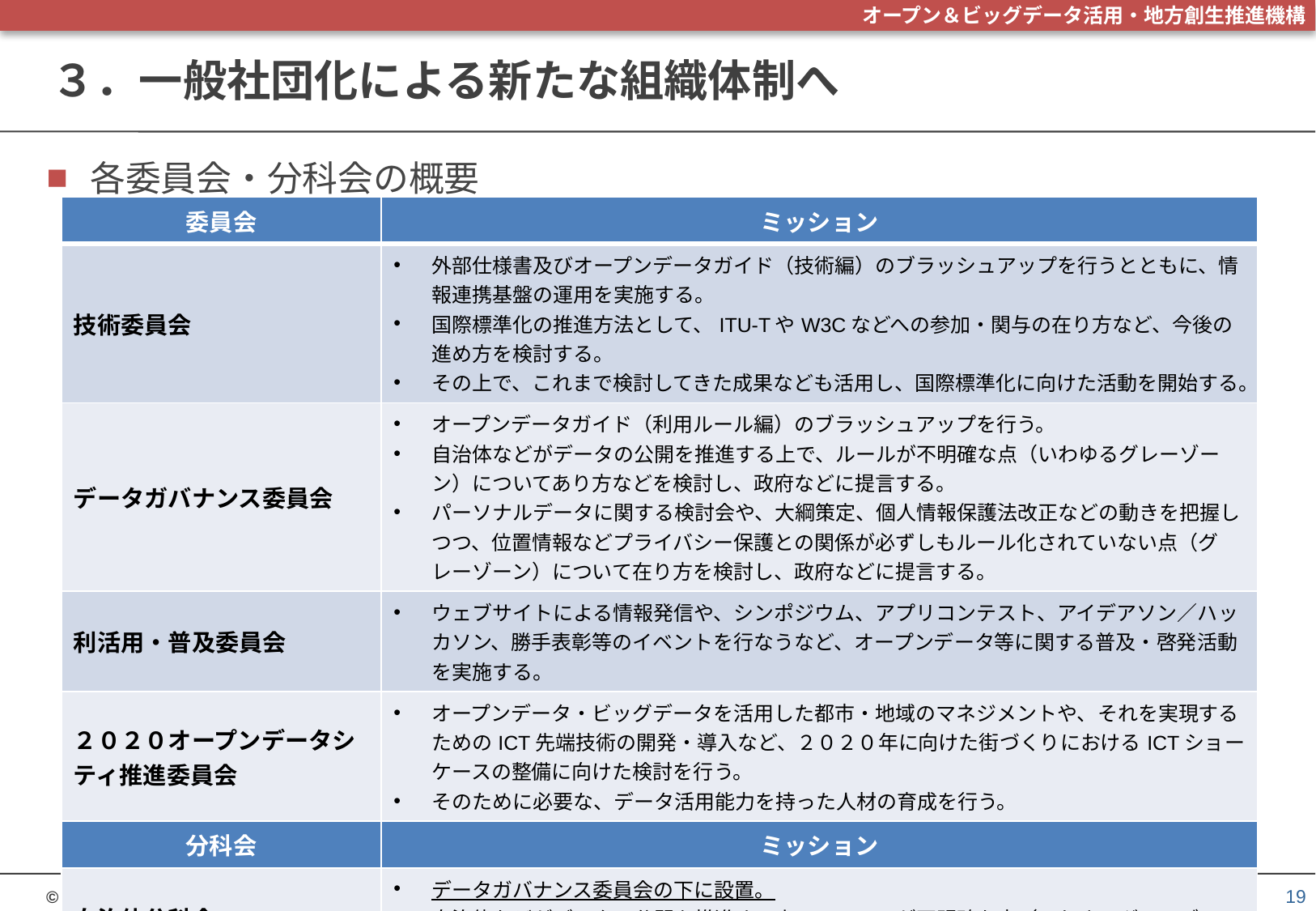

# ３．一般社団化による新たな組織体制へ
各委員会・分科会の概要
| 委員会 | ミッション |
| --- | --- |
| 技術委員会 | 外部仕様書及びオープンデータガイド（技術編）のブラッシュアップを行うとともに、情報連携基盤の運用を実施する。 国際標準化の推進方法として、ITU-TやW3Cなどへの参加・関与の在り方など、今後の進め方を検討する。 その上で、これまで検討してきた成果なども活用し、国際標準化に向けた活動を開始する。 |
| データガバナンス委員会 | オープンデータガイド（利用ルール編）のブラッシュアップを行う。 自治体などがデータの公開を推進する上で、ルールが不明確な点（いわゆるグレーゾーン）についてあり方などを検討し、政府などに提言する。 パーソナルデータに関する検討会や、大綱策定、個人情報保護法改正などの動きを把握しつつ、位置情報などプライバシー保護との関係が必ずしもルール化されていない点（グレーゾーン）について在り方を検討し、政府などに提言する。 |
| 利活用・普及委員会 | ウェブサイトによる情報発信や、シンポジウム、アプリコンテスト、アイデアソン／ハッカソン、勝手表彰等のイベントを行なうなど、オープンデータ等に関する普及・啓発活動を実施する。 |
| ２０２０オープンデータシティ推進委員会 | オープンデータ・ビッグデータを活用した都市・地域のマネジメントや、それを実現するためのICT先端技術の開発・導入など、２０２０年に向けた街づくりにおけるICTショーケースの整備に向けた検討を行う。 そのために必要な、データ活用能力を持った人材の育成を行う。 |
| 分科会 | ミッション |
| 自治体分科会 | データガバナンス委員会の下に設置。 自治体などがデータの公開を推進する上で、ルールが不明確な点（いわゆるグレーゾーン）についてあり方などを検討し、政府などに提言する。 |
| データサイエンティスト資格 検討分科会 | 2020オープンデータシティ推進委員会の下に設置。 データ活用能力を持った人材を認定するための資格制度について検討を行う。 |
19